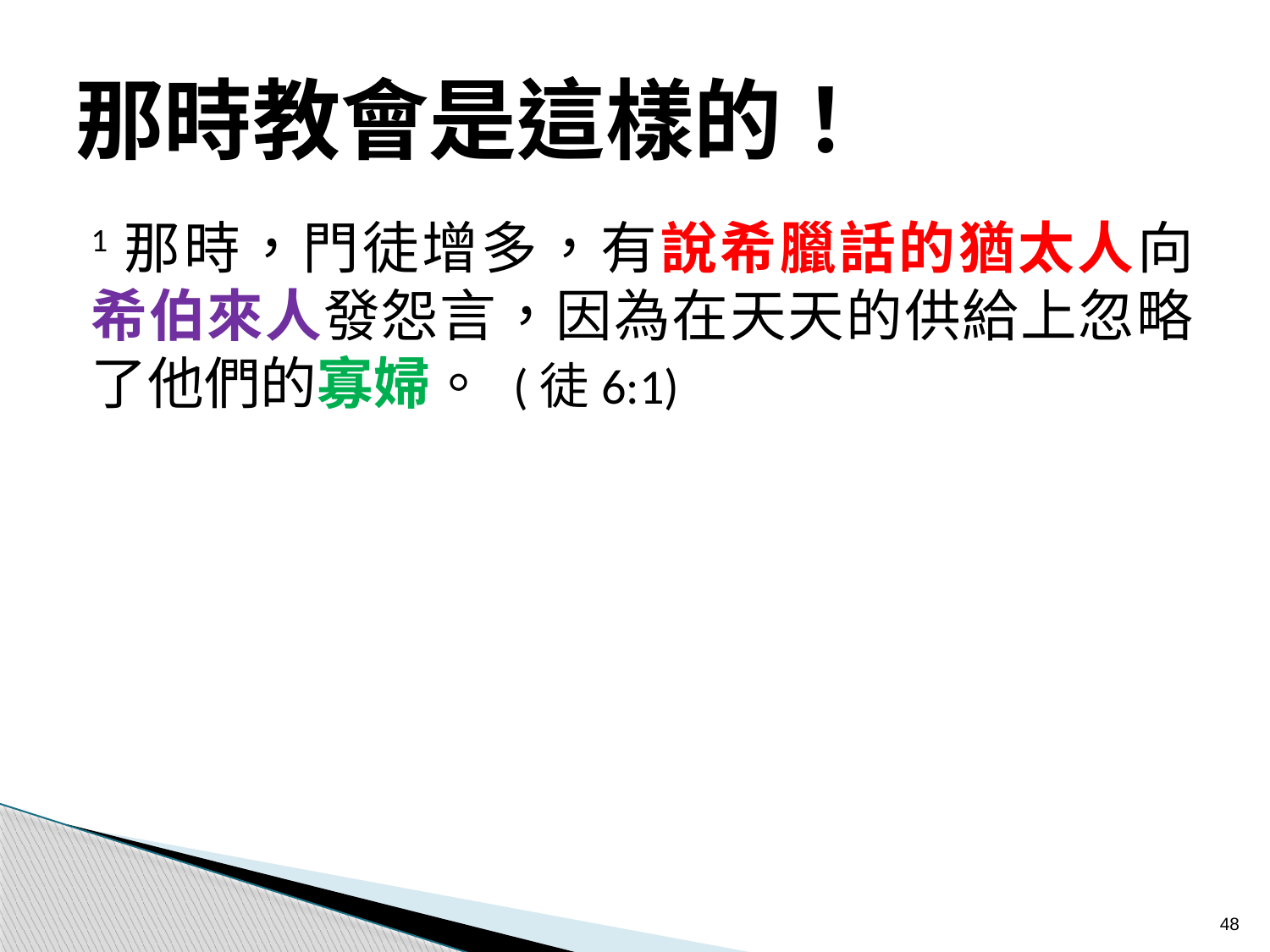

# 那時教會是這樣的！
1那時，門徒增多，有說希臘話的猶太人向希伯來人發怨言，因為在天天的供給上忽略了他們的寡婦。 (徒6:1)
48